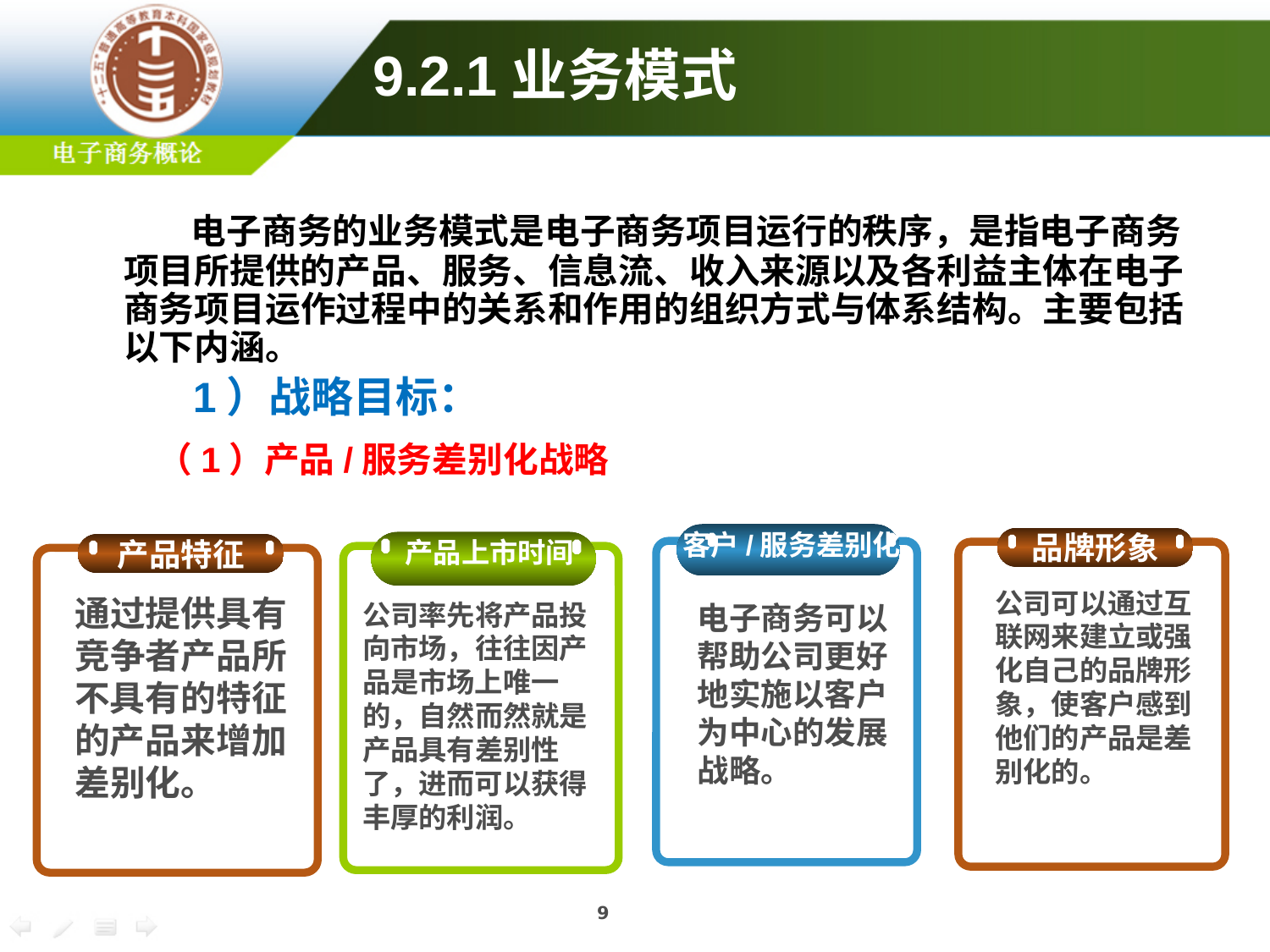

9.2.1业务模式
           电子商务的业务模式是电子商务项目运行的秩序，是指电子商务项目所提供的产品、服务、信息流、收入来源以及各利益主体在电子商务项目运作过程中的关系和作用的组织方式与体系结构。主要包括以下内涵。
            1）战略目标：
         （1）产品/服务差别化战略

客户/服务差别化

品牌形象

公司可以通过互联网来建立或强化自己的品牌形象，使客户感到他们的产品是差别化的。
产品上市时间

产品特征

通过提供具有竞争者产品所不具有的特征的产品来增加差别化。
公司率先将产品投向市场，往往因产品是市场上唯一的，自然而然就是产品具有差别性了，进而可以获得丰厚的利润。
电子商务可以帮助公司更好地实施以客户为中心的发展战略。

9